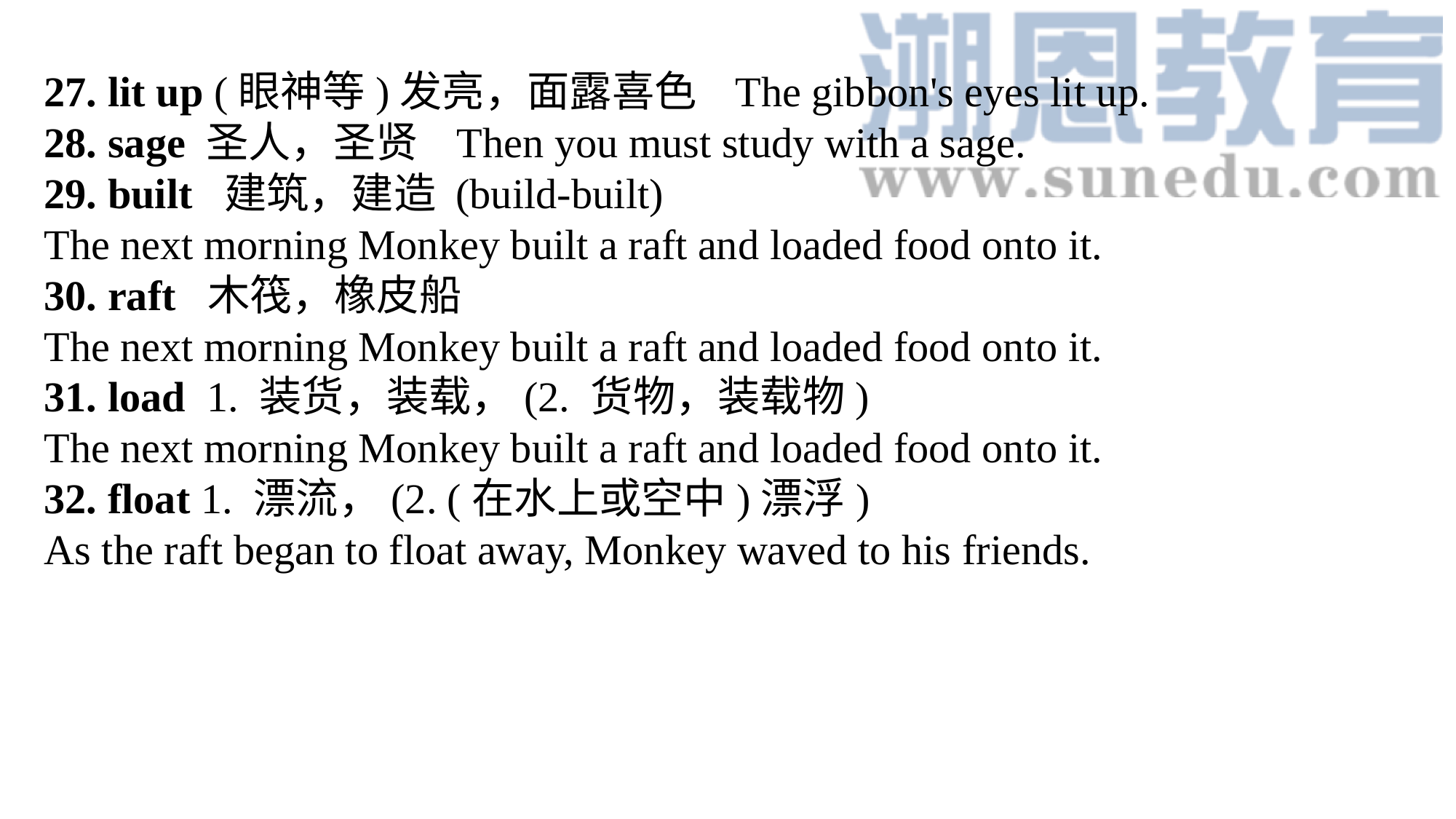

27. lit up (眼神等)发亮，⾯露喜⾊   The gibbon's eyes lit up.
28. sage 圣⼈，圣贤   Then you must study with a sage.
29. built  建筑，建造 (build-built)The next morning Monkey built a raft and loaded food onto it.
30. raft  ⽊筏，橡⽪船The next morning Monkey built a raft and loaded food onto it.
31. load  1. 装货，装载，(2. 货物，装载物)The next morning Monkey built a raft and loaded food onto it.
32. float 1. 漂流，(2. (在⽔上或空中)漂浮)As the raft began to float away, Monkey waved to his friends.